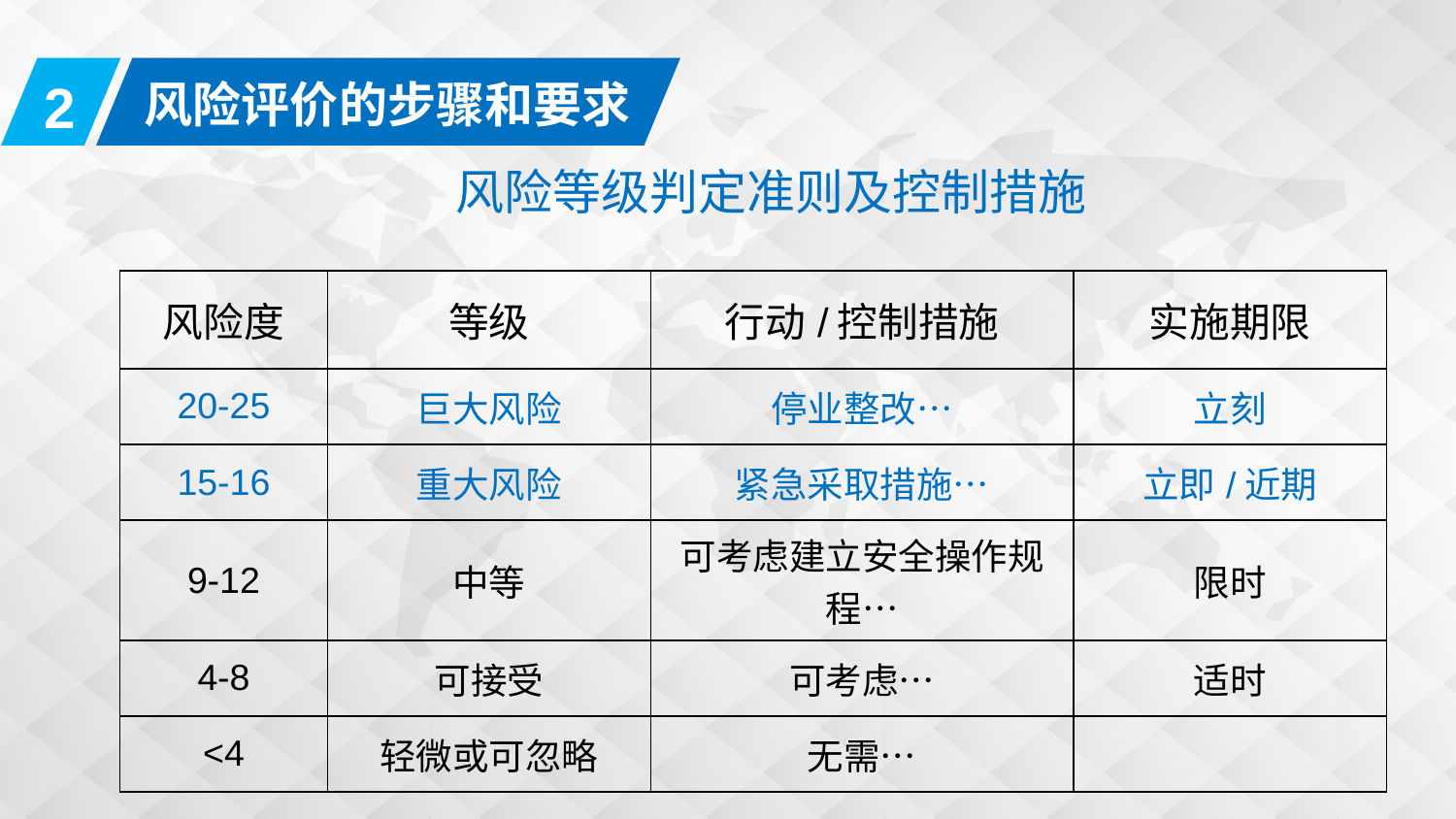

2
风险评价的步骤和要求
风险等级判定准则及控制措施
| 风险度 | 等级 | 行动/控制措施 | 实施期限 |
| --- | --- | --- | --- |
| 20-25 | 巨大风险 | 停业整改… | 立刻 |
| 15-16 | 重大风险 | 紧急采取措施… | 立即/近期 |
| 9-12 | 中等 | 可考虑建立安全操作规程… | 限时 |
| 4-8 | 可接受 | 可考虑… | 适时 |
| <4 | 轻微或可忽略 | 无需… |  |